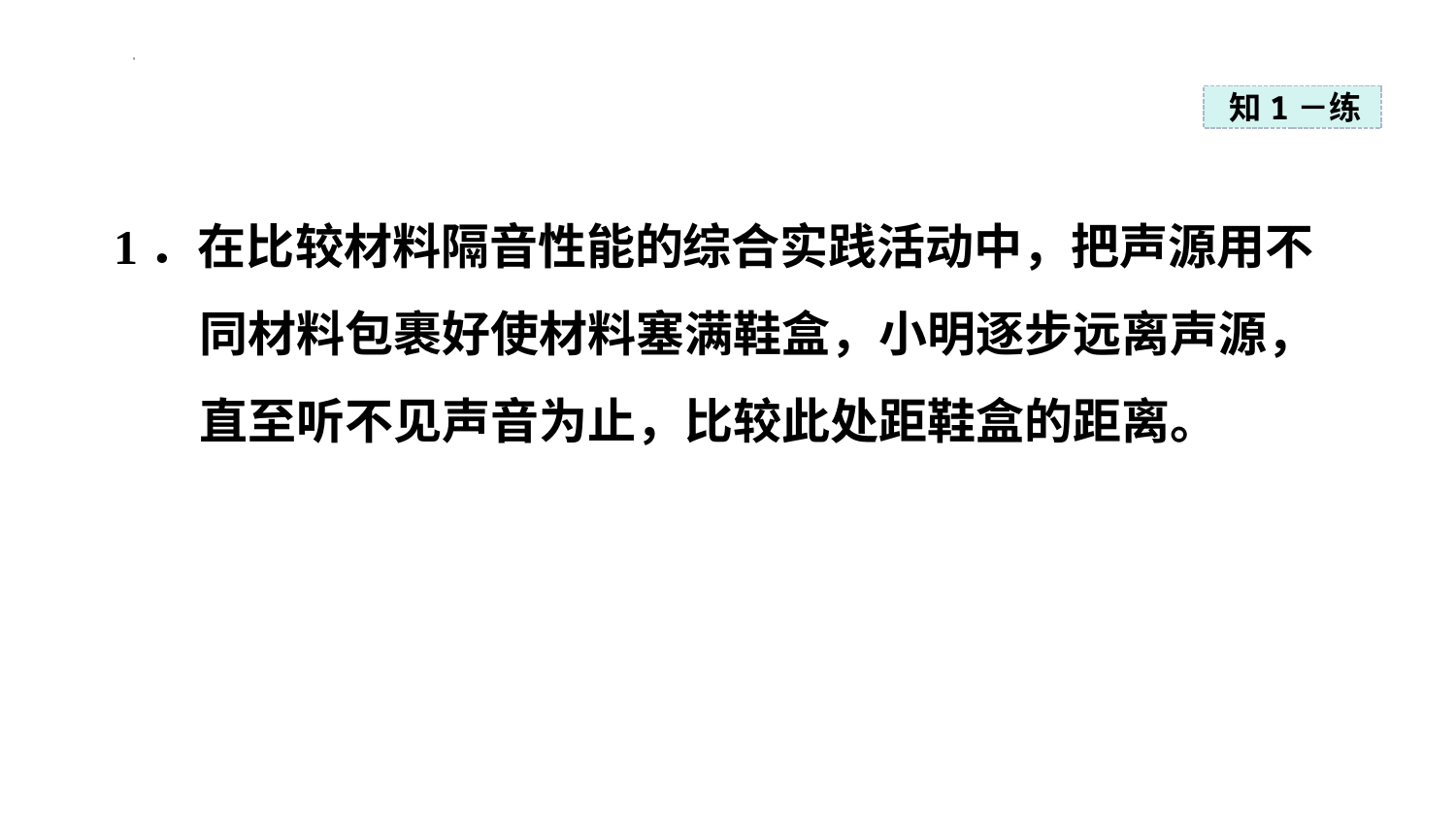

知1－练

1．在比较材料隔音性能的综合实践活动中，把声源用不同材料包裹好使材料塞满鞋盒，小明逐步远离声源，直至听不见声音为止，比较此处距鞋盒的距离。